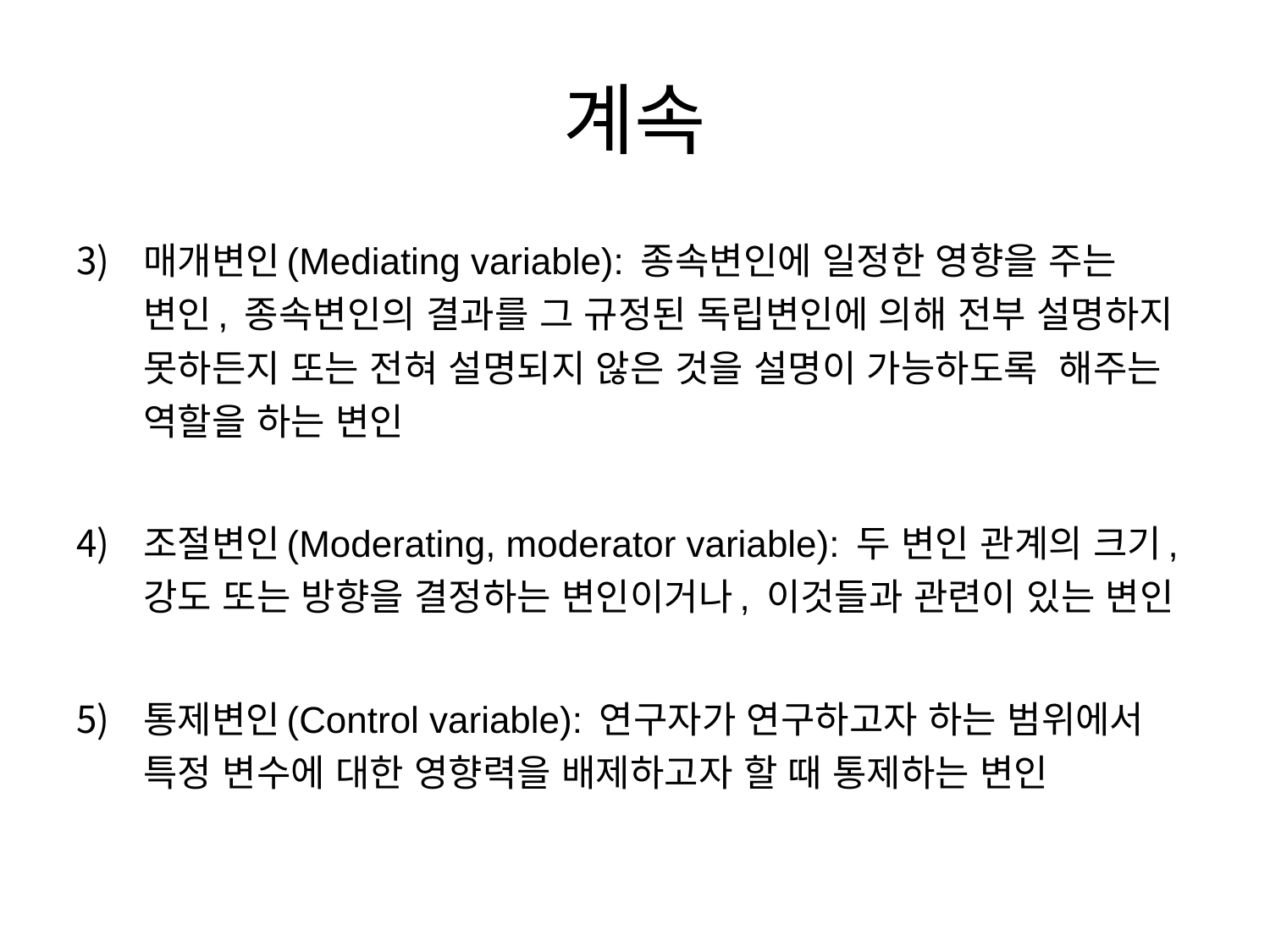

# 계속
매개변인(Mediating variable): 종속변인에 일정한 영향을 주는 변인, 종속변인의 결과를 그 규정된 독립변인에 의해 전부 설명하지 못하든지 또는 전혀 설명되지 않은 것을 설명이 가능하도록  해주는 역할을 하는 변인

조절변인(Moderating, moderator variable): 두 변인 관계의 크기, 강도 또는 방향을 결정하는 변인이거나, 이것들과 관련이 있는 변인

통제변인(Control variable): 연구자가 연구하고자 하는 범위에서 특정 변수에 대한 영향력을 배제하고자 할 때 통제하는 변인